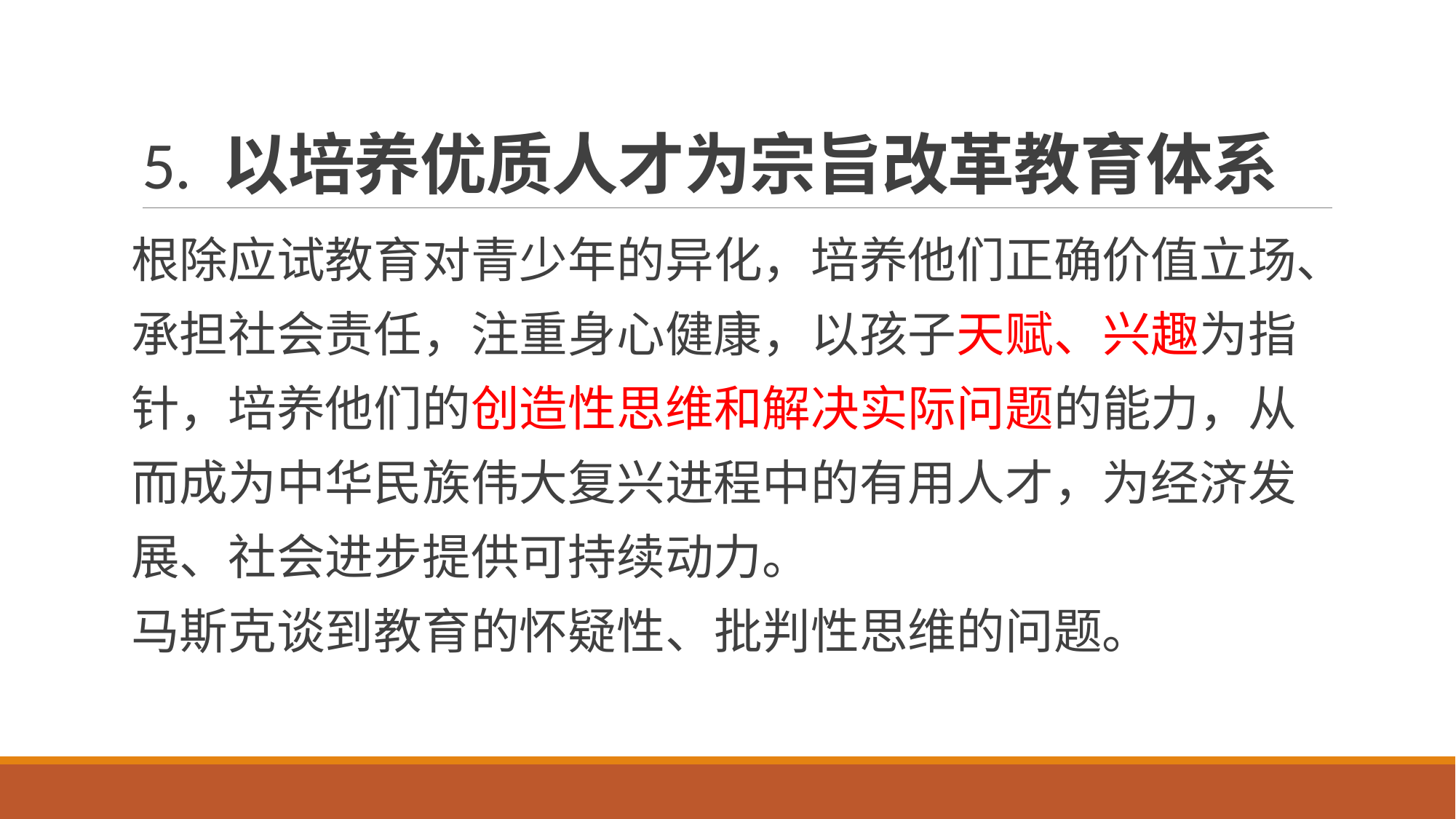

# 5. 以培养优质人才为宗旨改革教育体系
根除应试教育对青少年的异化，培养他们正确价值立场、承担社会责任，注重身心健康，以孩子天赋、兴趣为指针，培养他们的创造性思维和解决实际问题的能力，从而成为中华民族伟大复兴进程中的有用人才，为经济发展、社会进步提供可持续动力。
马斯克谈到教育的怀疑性、批判性思维的问题。